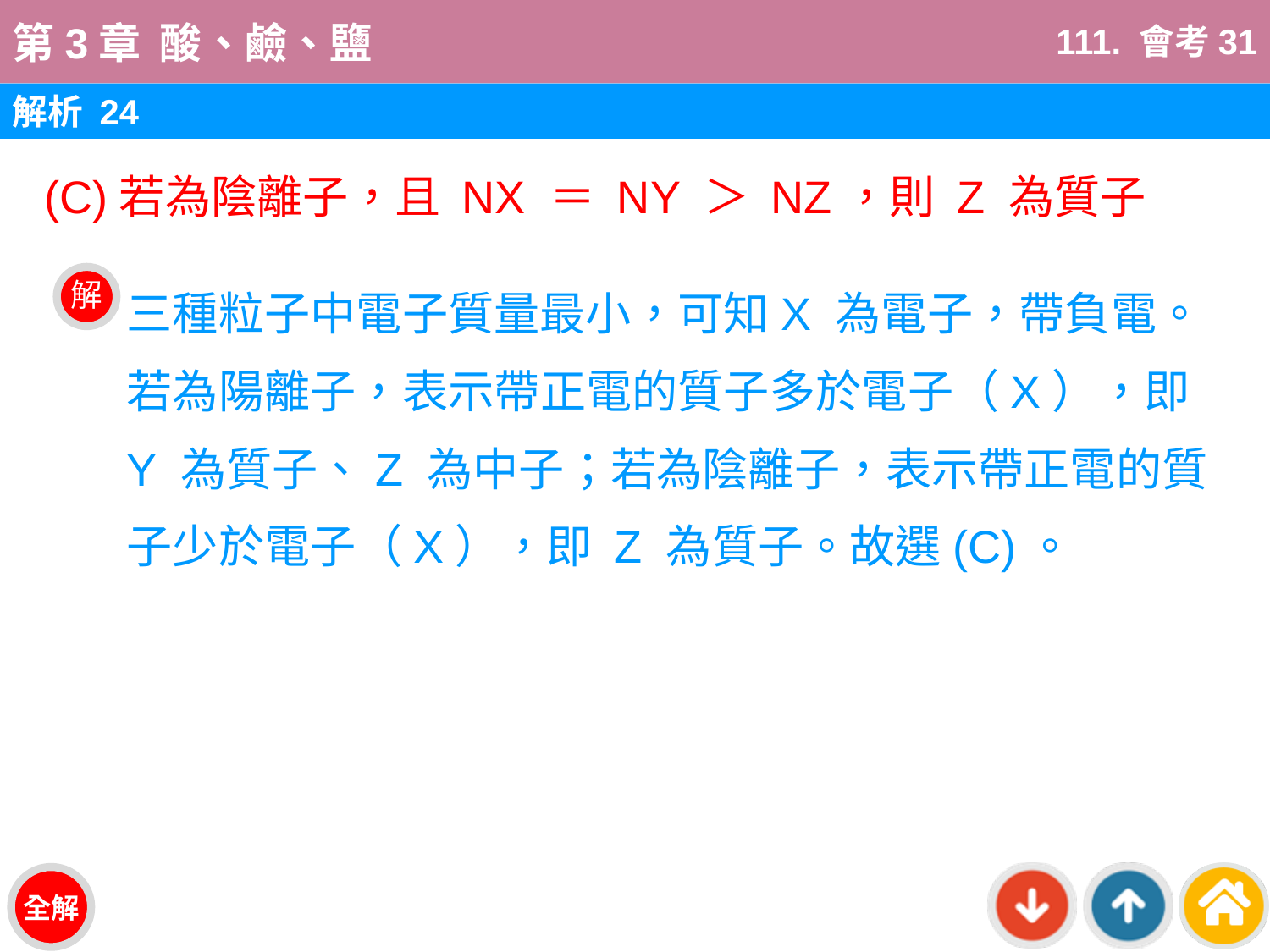

111. 會考31
解析 24
(C)若為陰離子，且 NX ＝ NY ＞ NZ，則 Z 為質子
三種粒子中電子質量最小，可知X 為電子，帶負電。若為陽離子，表示帶正電的質子多於電子（X），即 Y 為質子、Z 為中子；若為陰離子，表示帶正電的質子少於電子（X），即 Z 為質子。故選(C)。
解
全解